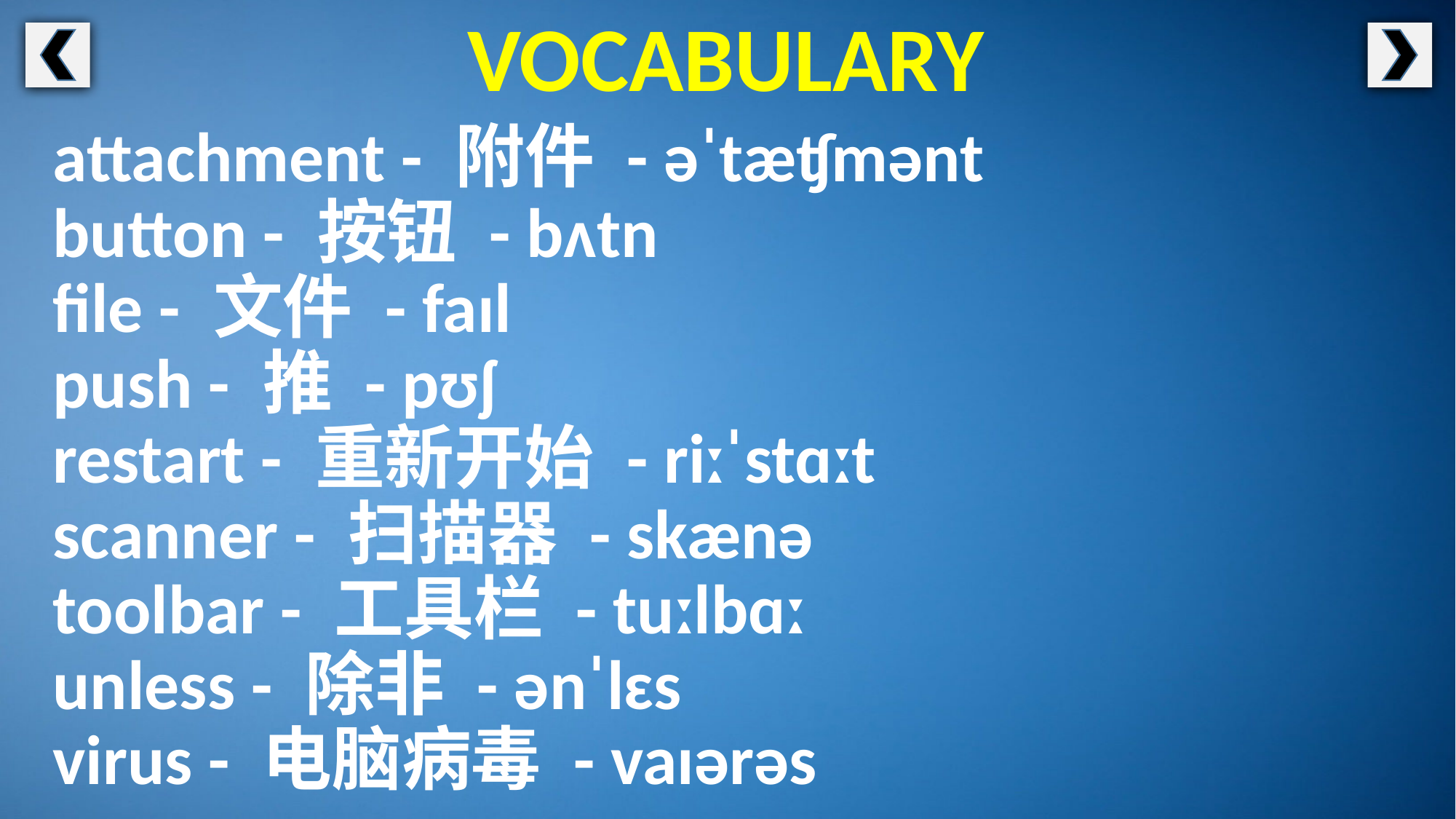

VOCABULARY
attachment - 附件 - əˈtæʧmənt
button - 按钮 - bʌtn
file - 文件 - faɪl
push - 推 - pʊʃ
restart - 重新开始 - riːˈstɑːt
scanner - 扫描器 - skænə
toolbar - 工具栏 - tuːlbɑː
unless - 除非 - ənˈlɛs
virus - 电脑病毒 - vaɪərəs